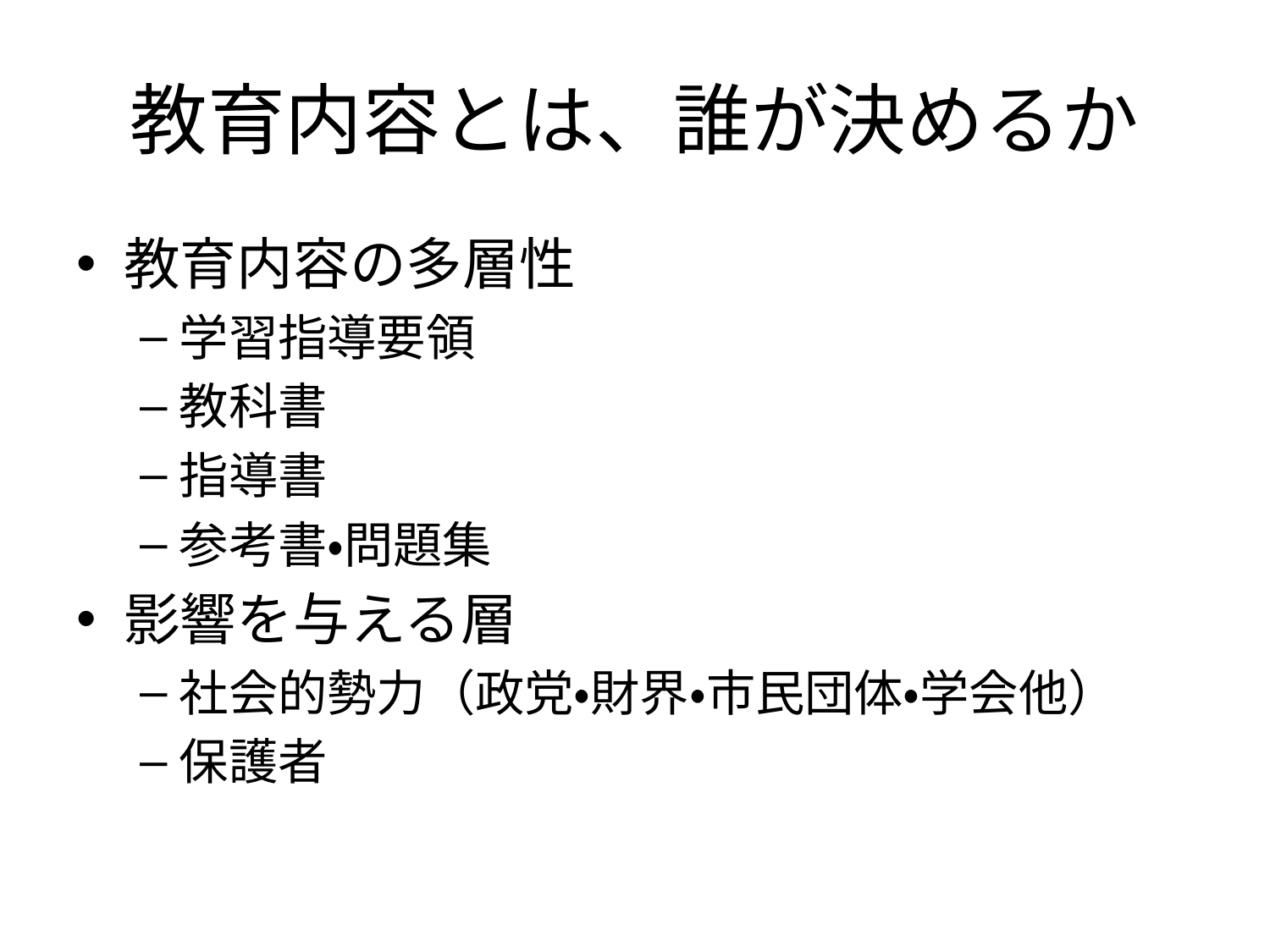

# 教育内容とは、誰が決めるか
教育内容の多層性
学習指導要領
教科書
指導書
参考書・問題集
影響を与える層
社会的勢力（政党・財界・市民団体・学会他）
保護者